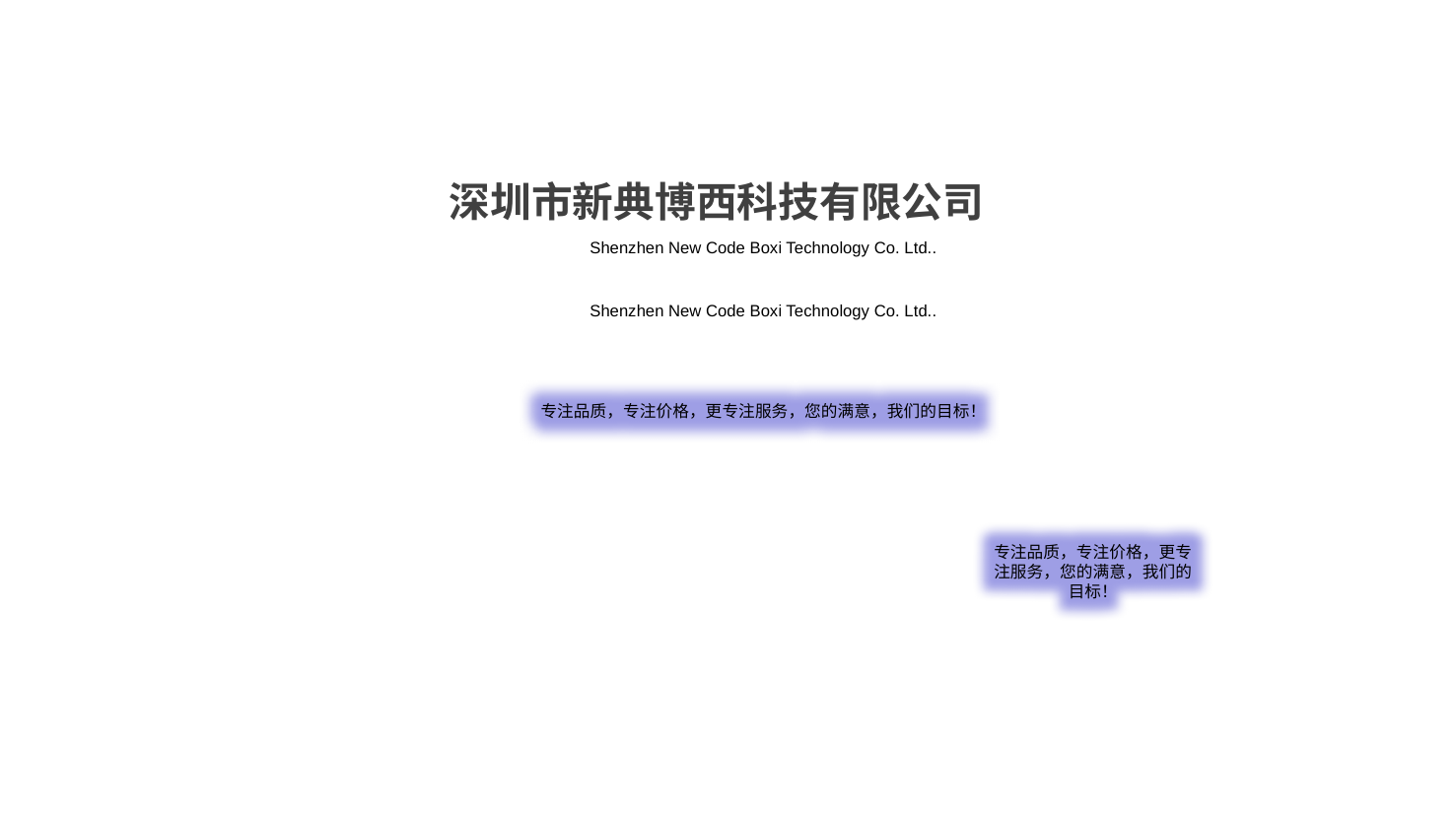

# 深圳市新典博西科技有限公司
Shenzhen New Code Boxi Technology Co. Ltd..
Shenzhen New Code Boxi Technology Co. Ltd..
专注品质，专注价格，更专注服务，您的满意，我们的目标！
专注品质，专注价格，更专注服务，您的满意，我们的目标！